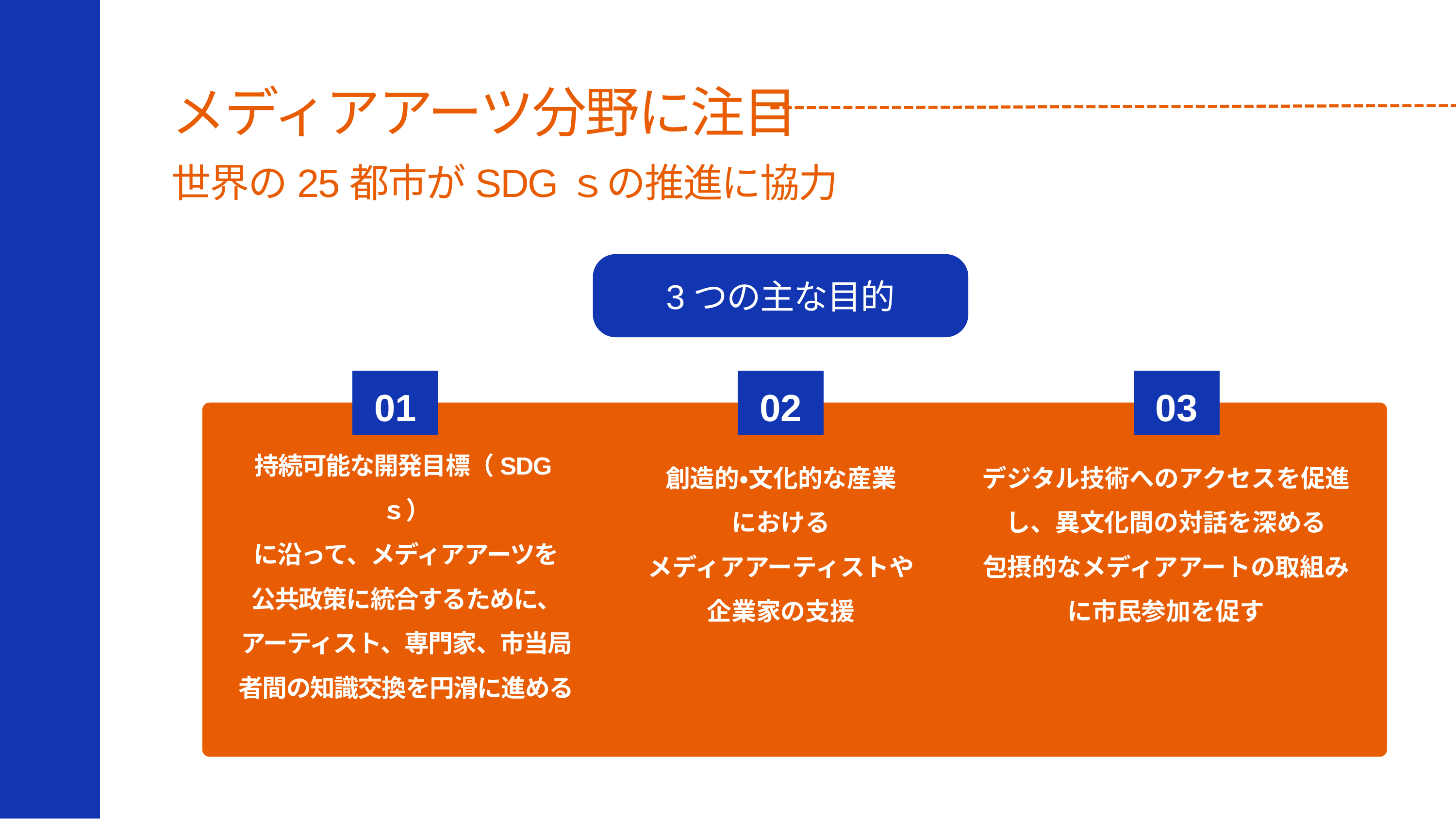

メディアアーツ分野に注目

世界の25都市がSDGｓの推進に協力

3つの主な目的

01

02

03

持続可能な開発目標（SDGｓ）
に沿って、メディアアーツを
公共政策に統合するために、
アーティスト、専門家、市当局者間の知識交換を円滑に進める
創造的・文化的な産業
における
メディアアーティストや
企業家の支援
デジタル技術へのアクセスを促進し、異文化間の対話を深める
包摂的なメディアアートの取組みに市民参加を促す